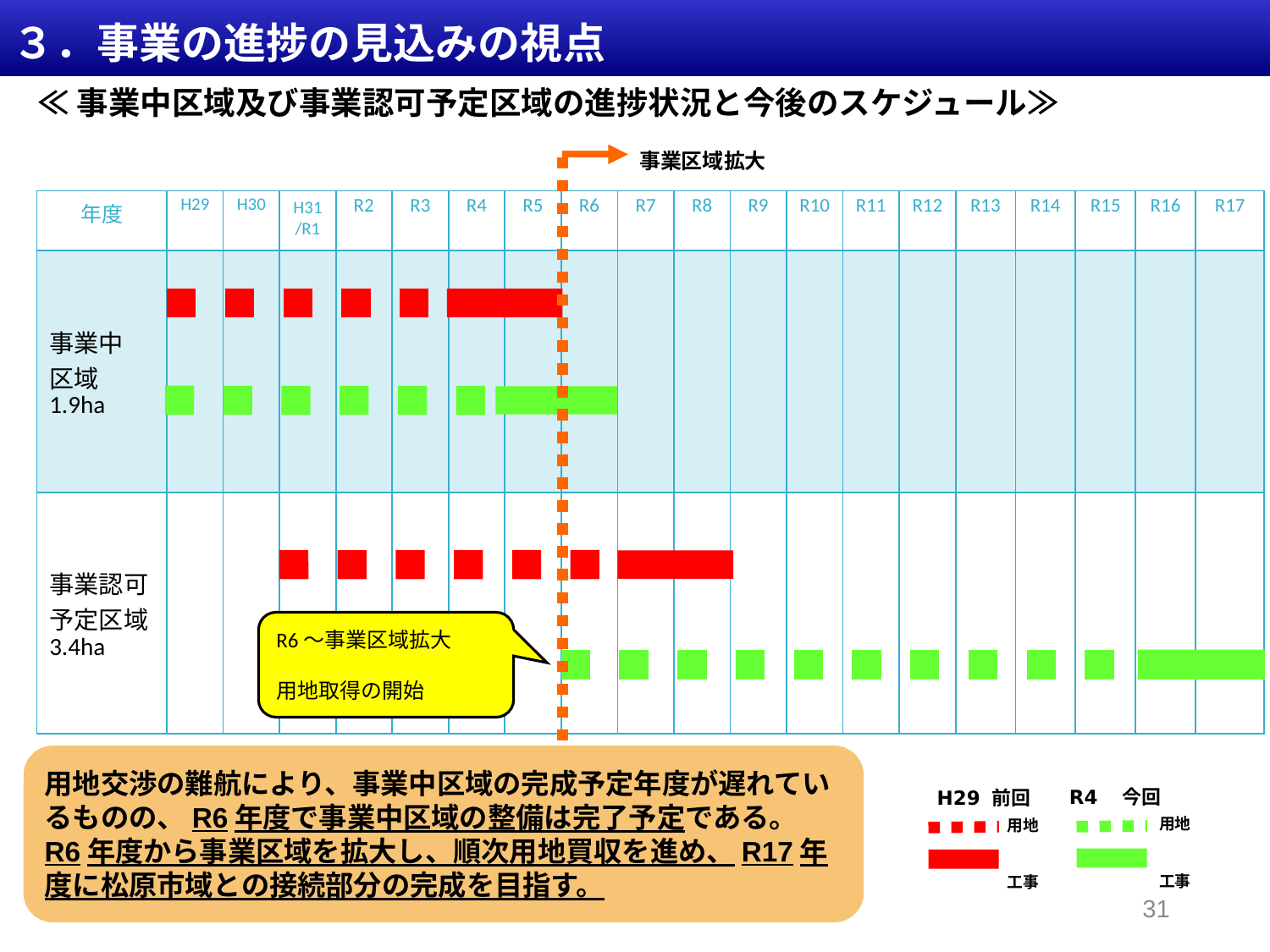

３．事業の進捗の見込みの視点
≪事業中区域及び事業認可予定区域の進捗状況と今後のスケジュール≫

事業区域拡大
| 年度 | H29 | H30 | H31 /R1 | R2 | R3 | R4 | R5 | R6 | R7 | R8 | R9 | R10 | R11 | R12 | R13 | R14 | R15 | R16 | R17 |
| --- | --- | --- | --- | --- | --- | --- | --- | --- | --- | --- | --- | --- | --- | --- | --- | --- | --- | --- | --- |
| 事業中 区域 1.9ha |  |  |  |  |  |  |  |  |  |  |  |  |  |  |  |  |  |  |  |
| 事業認可予定区域 3.4ha |  |  |  |  |  |  |  |  |  |  |  |  |  |  |  |  |  |  |  |

R6～事業区域拡大

用地取得の開始

用地交渉の難航により、事業中区域の完成予定年度が遅れているものの、R6年度で事業中区域の整備は完了予定である。
R6年度から事業区域を拡大し、順次用地買収を進め、R17年度に松原市域との接続部分の完成を目指す。
R4　今回
用地

工事

H29 前回
用地

工事

31